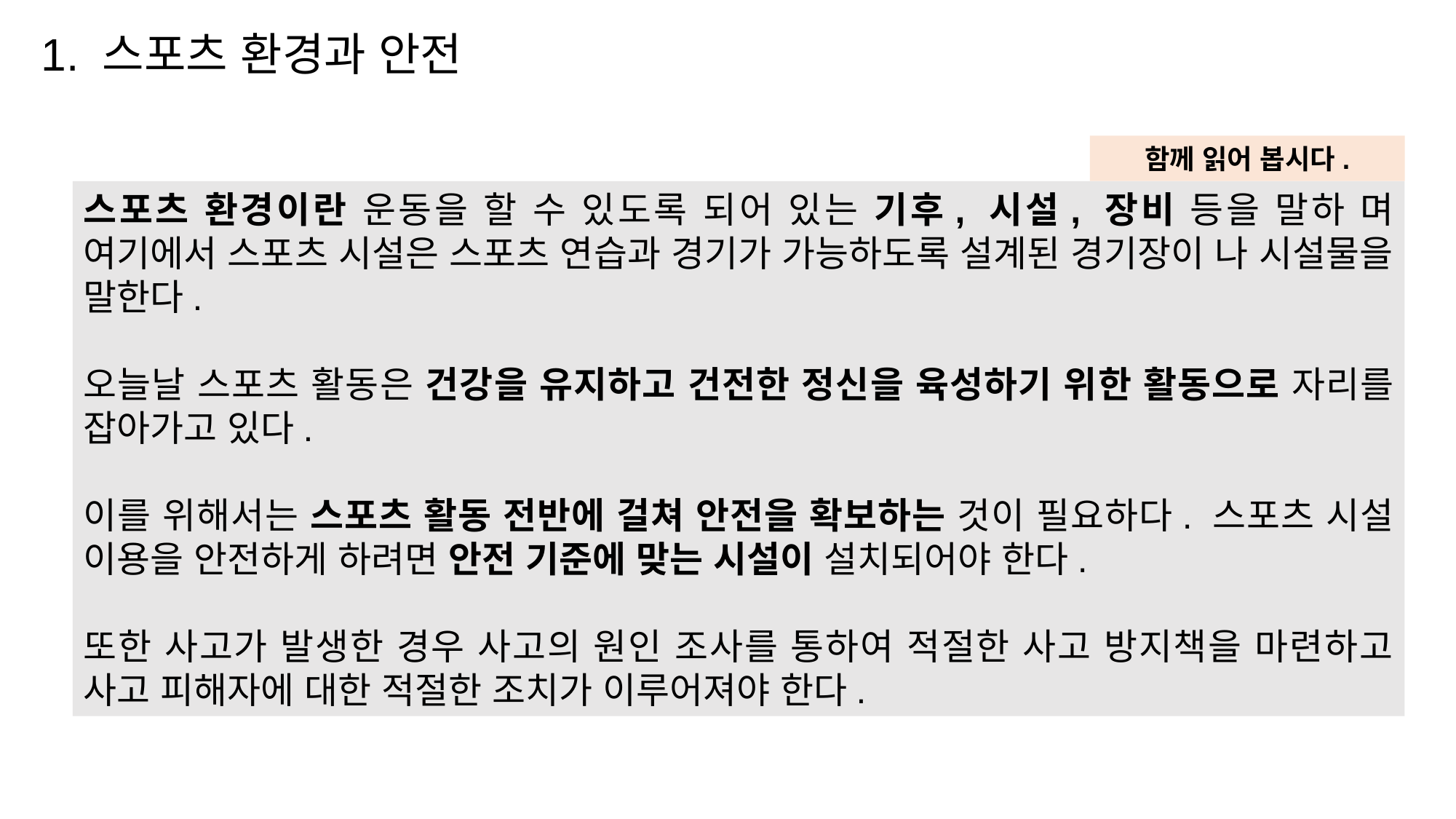

1. 스포츠 환경과 안전
함께 읽어 봅시다.
스포츠 환경이란 운동을 할 수 있도록 되어 있는 기후, 시설, 장비 등을 말하 며 여기에서 스포츠 시설은 스포츠 연습과 경기가 가능하도록 설계된 경기장이 나 시설물을 말한다.

오늘날 스포츠 활동은 건강을 유지하고 건전한 정신을 육성하기 위한 활동으로 자리를 잡아가고 있다.

이를 위해서는 스포츠 활동 전반에 걸쳐 안전을 확보하는 것이 필요하다. 스포츠 시설 이용을 안전하게 하려면 안전 기준에 맞는 시설이 설치되어야 한다.

또한 사고가 발생한 경우 사고의 원인 조사를 통하여 적절한 사고 방지책을 마련하고 사고 피해자에 대한 적절한 조치가 이루어져야 한다.